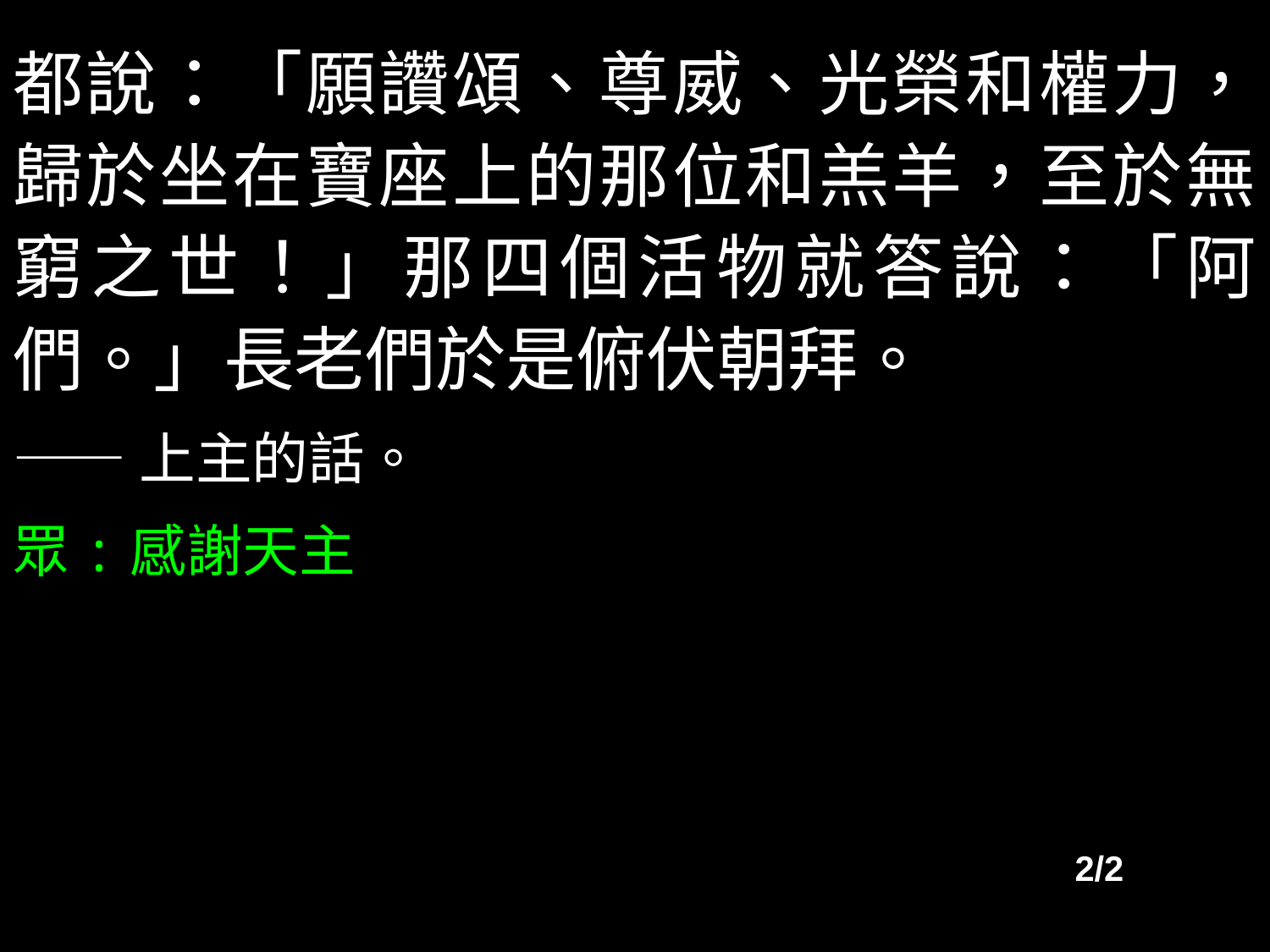

都說：「願讚頌、尊威、光榮和權力，歸於坐在寶座上的那位和羔羊，至於無窮之世！」那四個活物就答說：「阿們。」長老們於是俯伏朝拜。
——上主的話。
眾:感謝天主

2/2